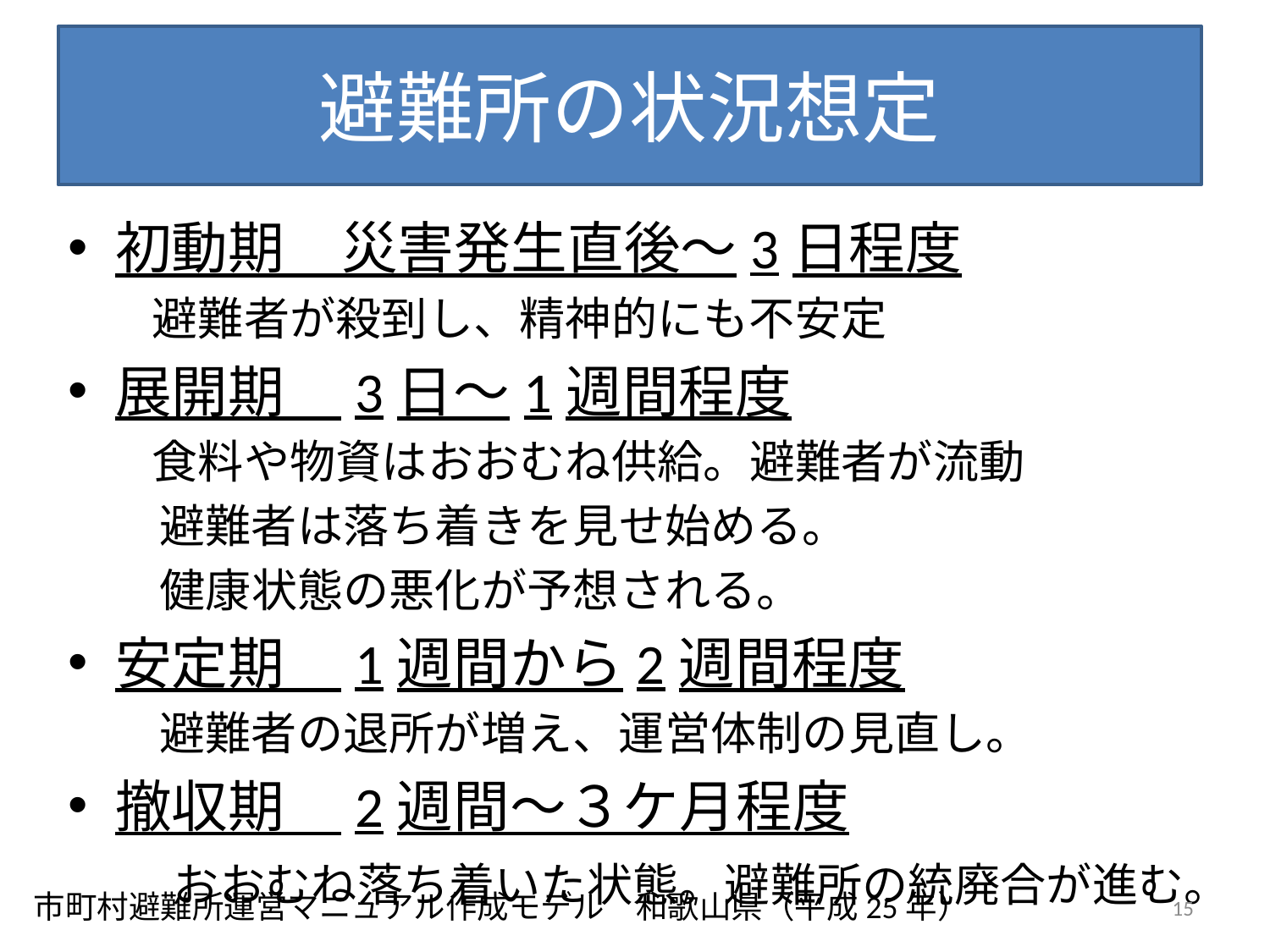

# 避難所の状況想定
初動期　災害発生直後～3日程度
　　避難者が殺到し、精神的にも不安定
展開期　3日～1週間程度
　　食料や物資はおおむね供給。避難者が流動
　　避難者は落ち着きを見せ始める。
　　健康状態の悪化が予想される。
安定期　1週間から2週間程度
　　避難者の退所が増え、運営体制の見直し。
撤収期　2週間～３ケ月程度
　　おおむね落ち着いた状態。避難所の統廃合が進む。
市町村避難所運営マニュアル作成モデル　和歌山県（平成25年）
15